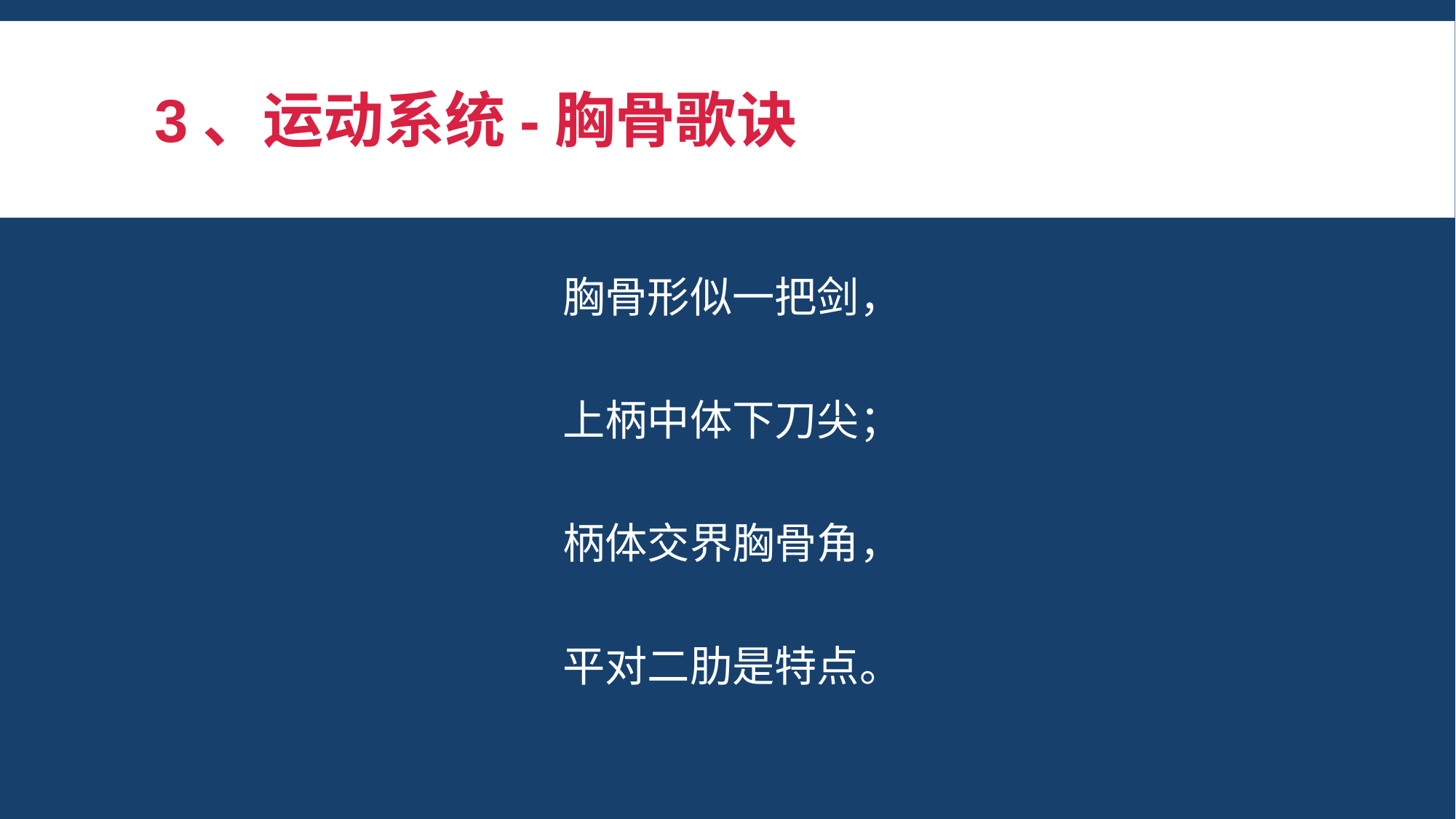

# 3、运动系统-胸骨歌诀
胸骨形似一把剑，
上柄中体下刀尖；
柄体交界胸骨角，
平对二肋是特点。